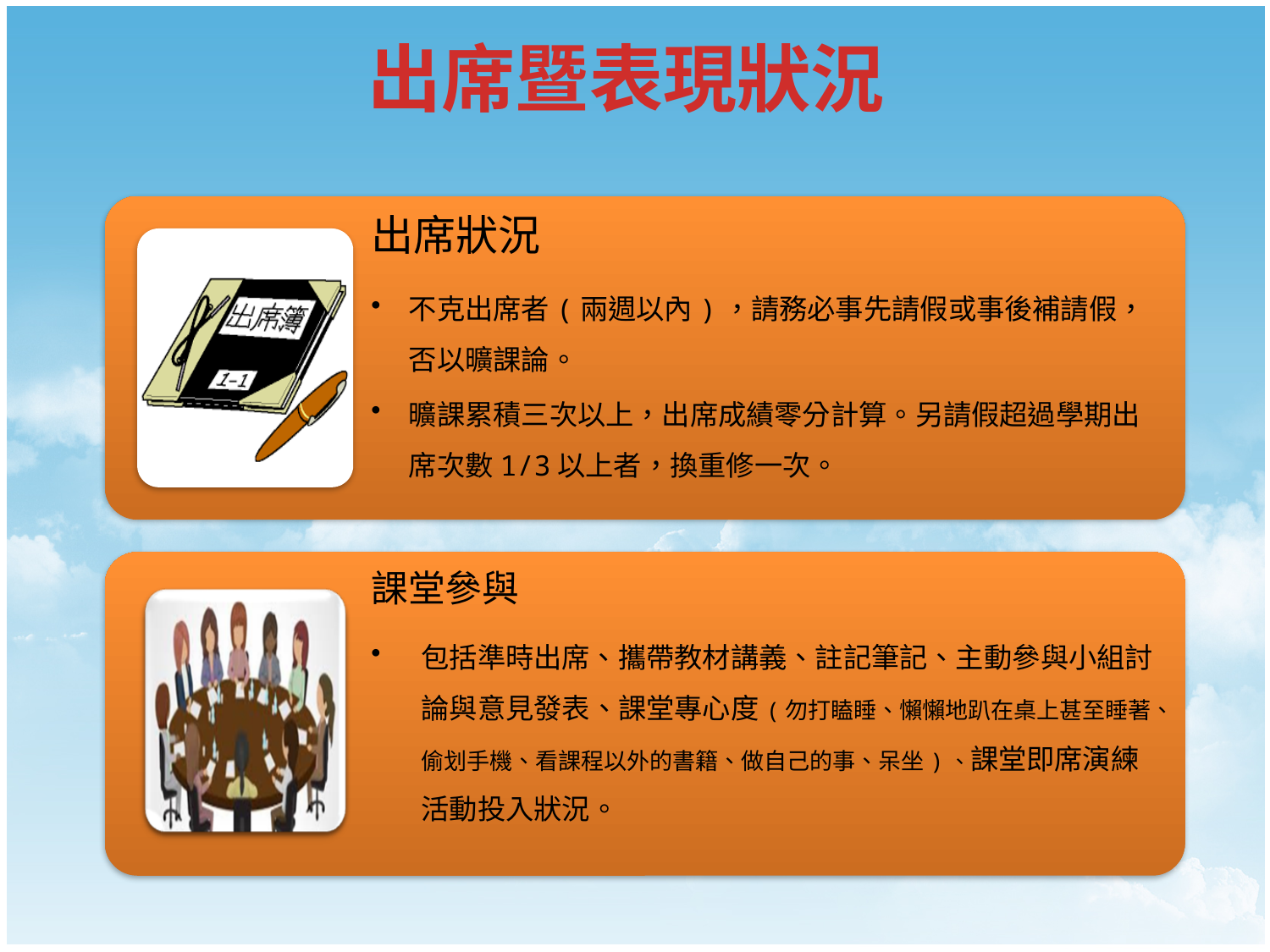

# 出席暨表現狀況
出席狀況
不克出席者(兩週以內)，請務必事先請假或事後補請假，否以曠課論。
曠課累積三次以上，出席成績零分計算。另請假超過學期出席次數1/3以上者，換重修一次。
課堂參與
包括準時出席、攜帶教材講義、註記筆記、主動參與小組討論與意見發表、課堂專心度(勿打瞌睡、懶懶地趴在桌上甚至睡著、偷划手機、看課程以外的書籍、做自己的事、呆坐)、課堂即席演練活動投入狀況。